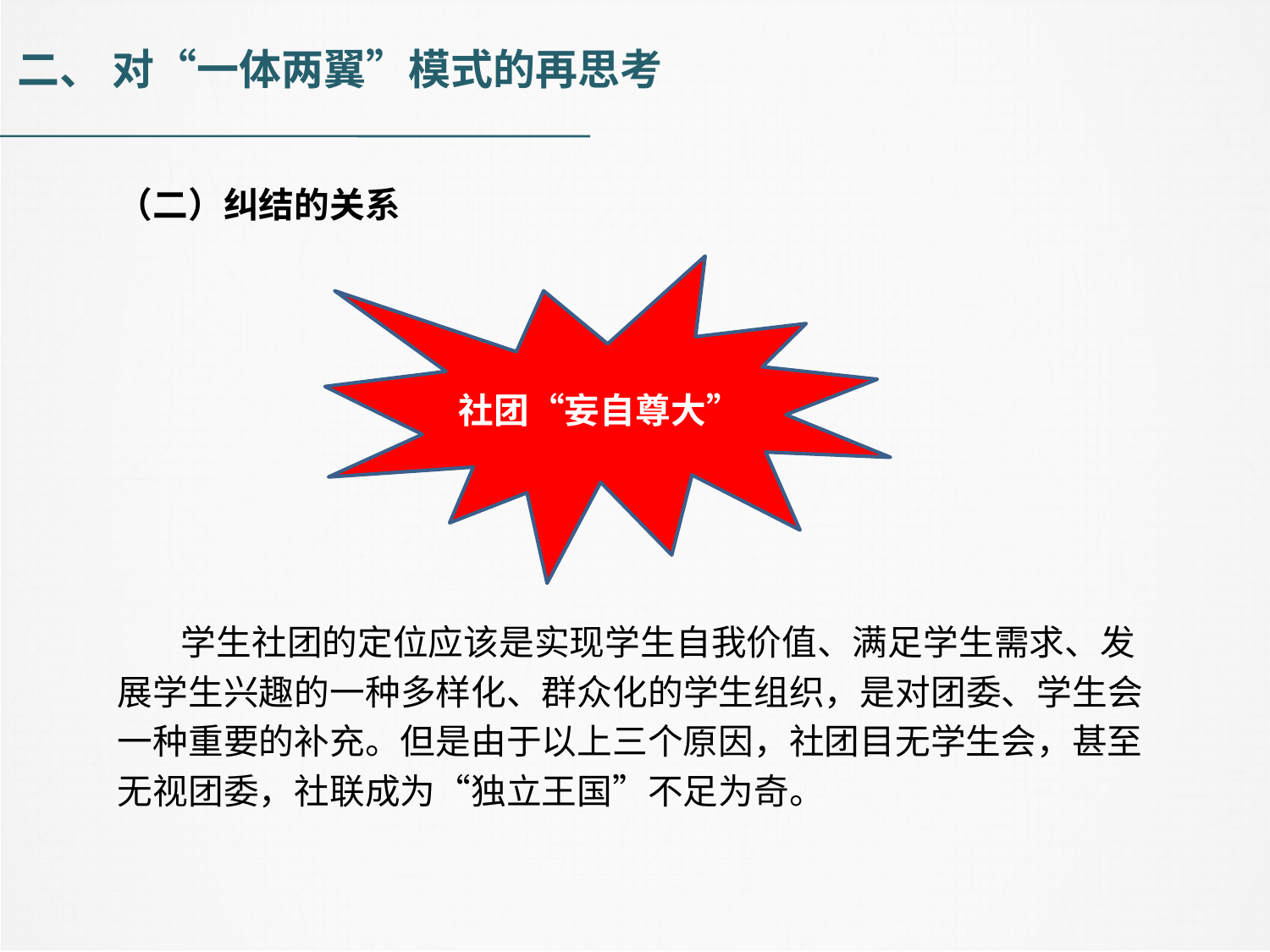

二、 对“一体两翼”模式的再思考
（二）纠结的关系

       学生社团的定位应该是实现学生自我价值、满足学生需求、发
展学生兴趣的一种多样化、群众化的学生组织，是对团委、学生会
一种重要的补充。但是由于以上三个原因，社团目无学生会，甚至
无视团委，社联成为“独立王国”不足为奇。

社团“妄自尊大”